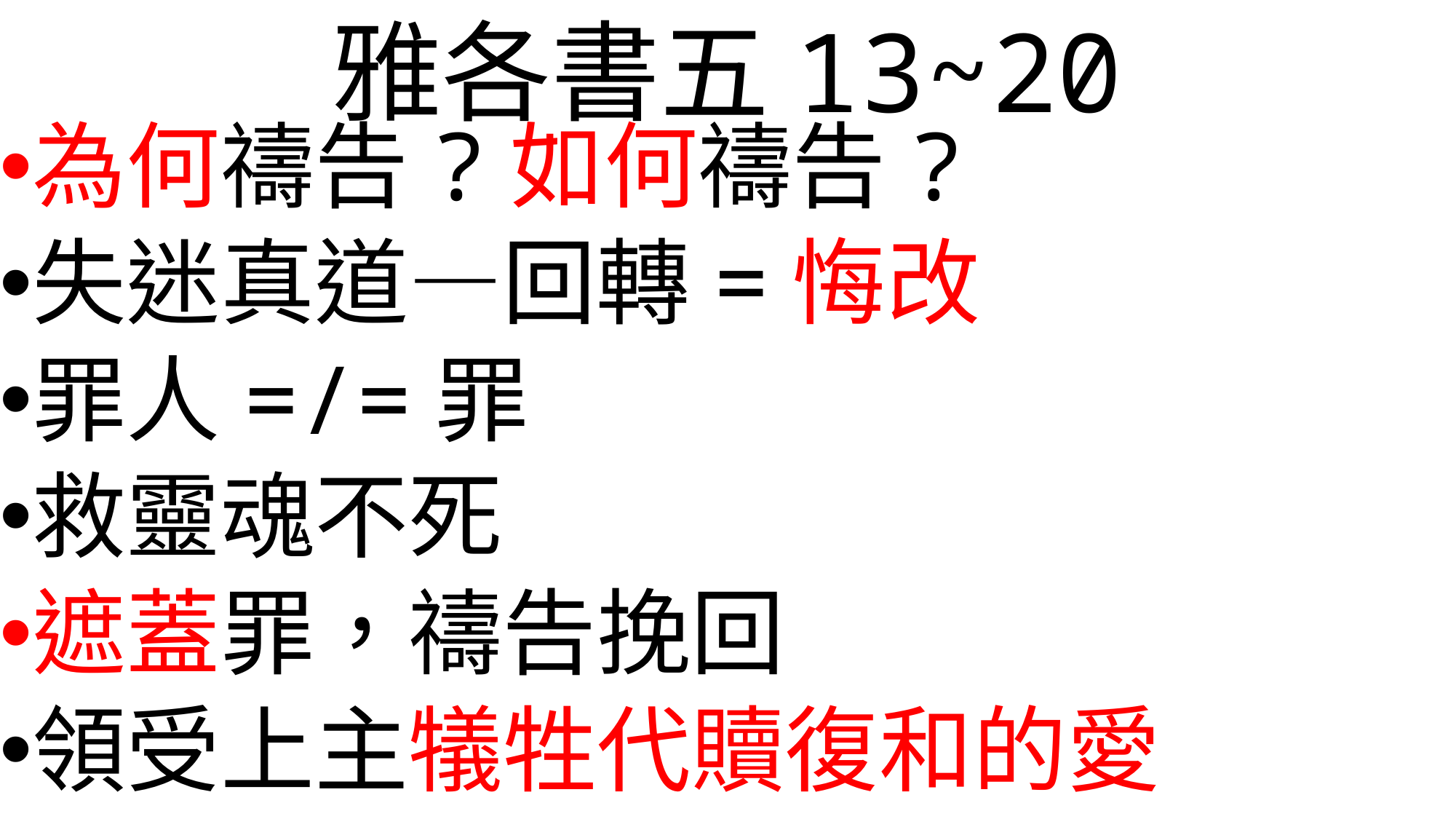

# 雅各書五13~20
為何禱告?如何禱告?
失迷真道—回轉=悔改
罪人=/=罪
救靈魂不死
遮蓋罪，禱告挽回
領受上主犠牲代贖復和的愛